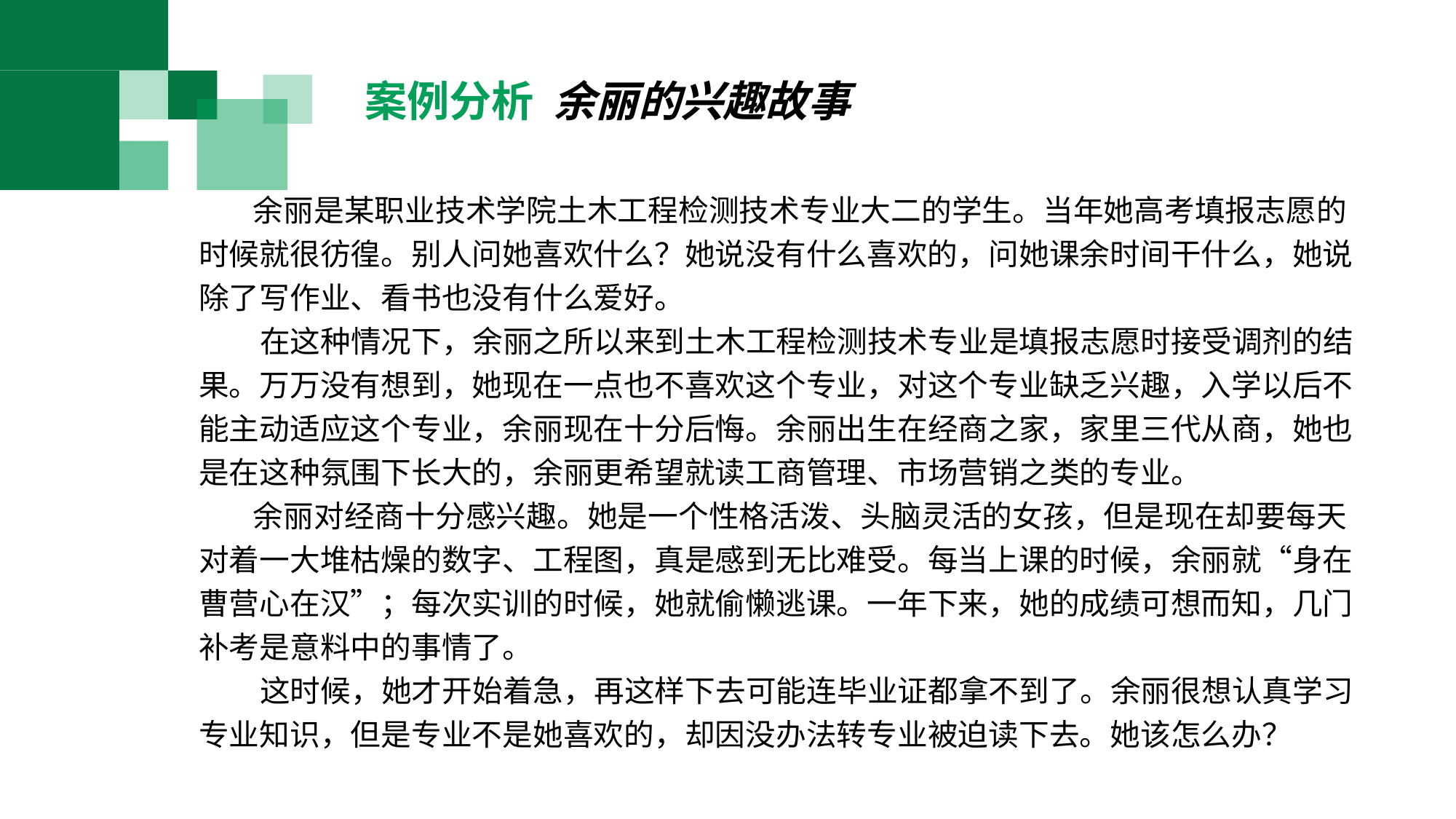

案例分析  余丽的兴趣故事

       余丽是某职业技术学院土木工程检测技术专业大二的学生。当年她高考填报志愿的时候就很彷徨。别人问她喜欢什么？她说没有什么喜欢的，问她课余时间干什么，她说除了写作业、看书也没有什么爱好。
        在这种情况下，余丽之所以来到土木工程检测技术专业是填报志愿时接受调剂的结果。万万没有想到，她现在一点也不喜欢这个专业，对这个专业缺乏兴趣，入学以后不能主动适应这个专业，余丽现在十分后悔。余丽出生在经商之家，家里三代从商，她也是在这种氛围下长大的，余丽更希望就读工商管理、市场营销之类的专业。
       余丽对经商十分感兴趣。她是一个性格活泼、头脑灵活的女孩，但是现在却要每天对着一大堆枯燥的数字、工程图，真是感到无比难受。每当上课的时候，余丽就“身在曹营心在汉”；每次实训的时候，她就偷懒逃课。一年下来，她的成绩可想而知，几门补考是意料中的事情了。
        这时候，她才开始着急，再这样下去可能连毕业证都拿不到了。余丽很想认真学习专业知识，但是专业不是她喜欢的，却因没办法转专业被迫读下去。她该怎么办？

ADD YOUR
TITLE HERE ADD